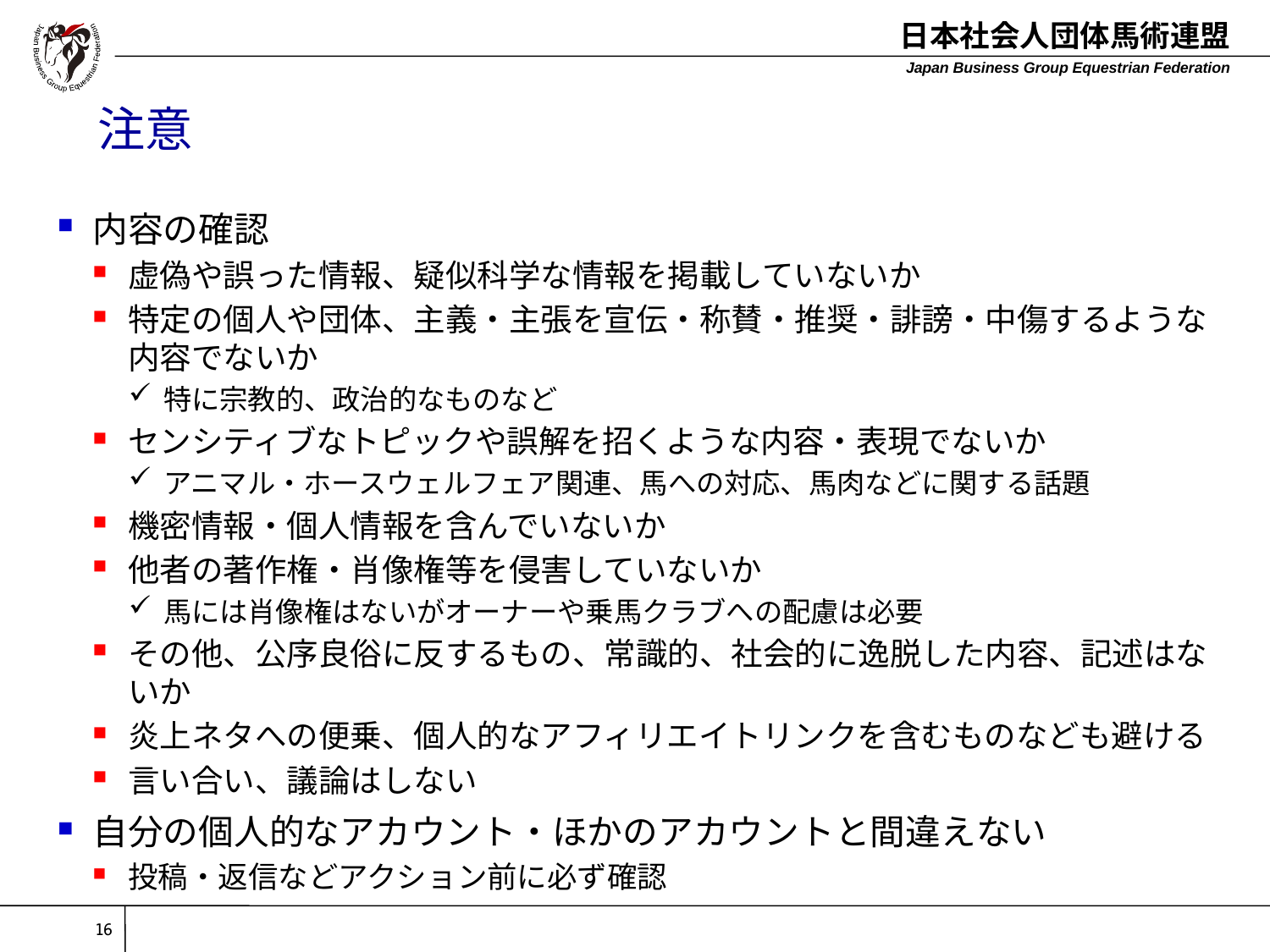

# 注意
内容の確認
虚偽や誤った情報、疑似科学な情報を掲載していないか
特定の個人や団体、主義・主張を宣伝・称賛・推奨・誹謗・中傷するような内容でないか
特に宗教的、政治的なものなど
センシティブなトピックや誤解を招くような内容・表現でないか
アニマル・ホースウェルフェア関連、馬への対応、馬肉などに関する話題
機密情報・個人情報を含んでいないか
他者の著作権・肖像権等を侵害していないか
馬には肖像権はないがオーナーや乗馬クラブへの配慮は必要
その他、公序良俗に反するもの、常識的、社会的に逸脱した内容、記述はないか
炎上ネタへの便乗、個人的なアフィリエイトリンクを含むものなども避ける
言い合い、議論はしない
自分の個人的なアカウント・ほかのアカウントと間違えない
投稿・返信などアクション前に必ず確認
16